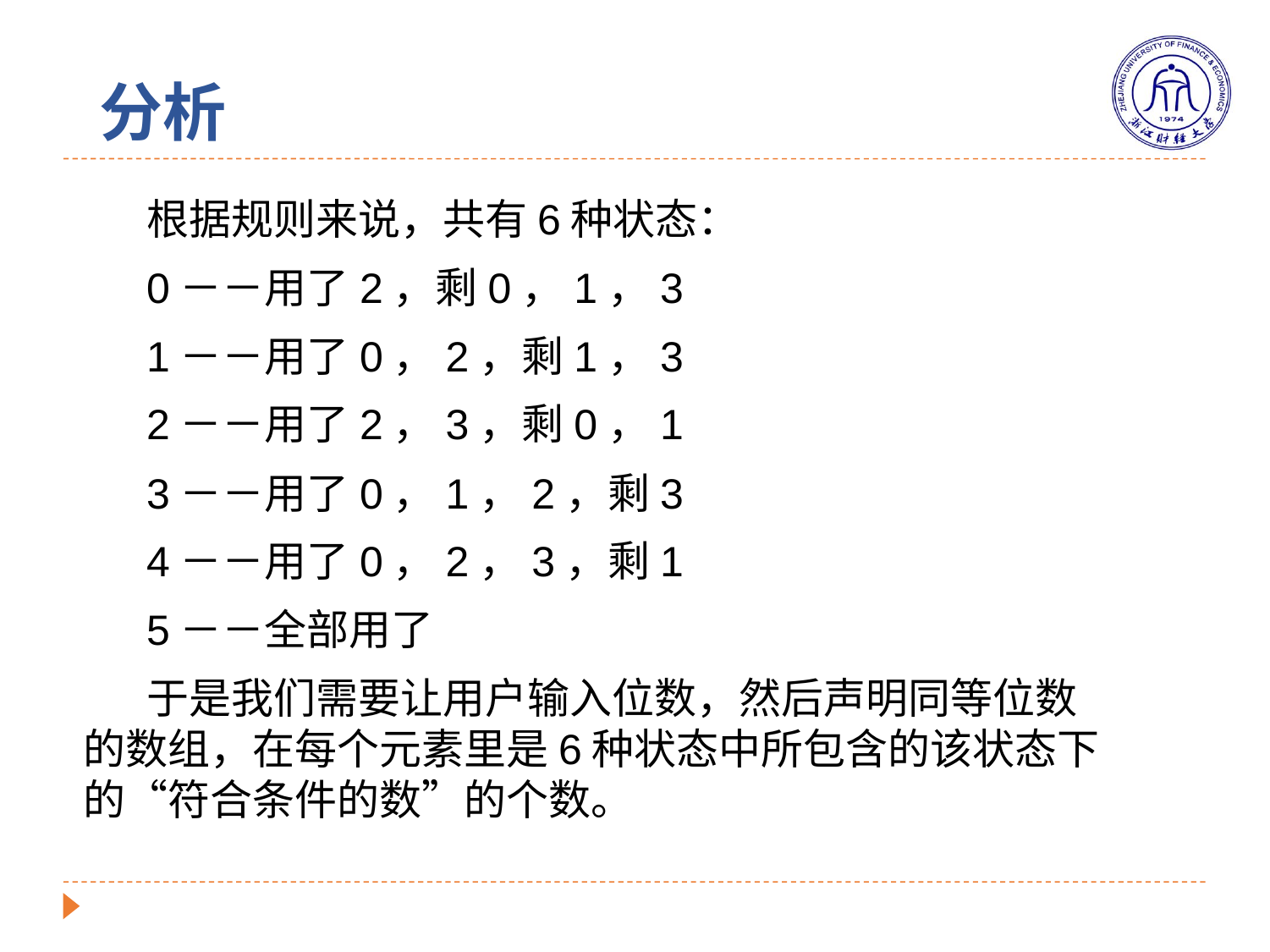

# 分析
根据规则来说，共有6种状态：
0－－用了2，剩0，1，3
1－－用了0，2，剩1，3
2－－用了2，3，剩0，1
3－－用了0，1，2，剩3
4－－用了0，2，3，剩1
5－－全部用了
于是我们需要让用户输入位数，然后声明同等位数的数组，在每个元素里是6种状态中所包含的该状态下的“符合条件的数”的个数。
44